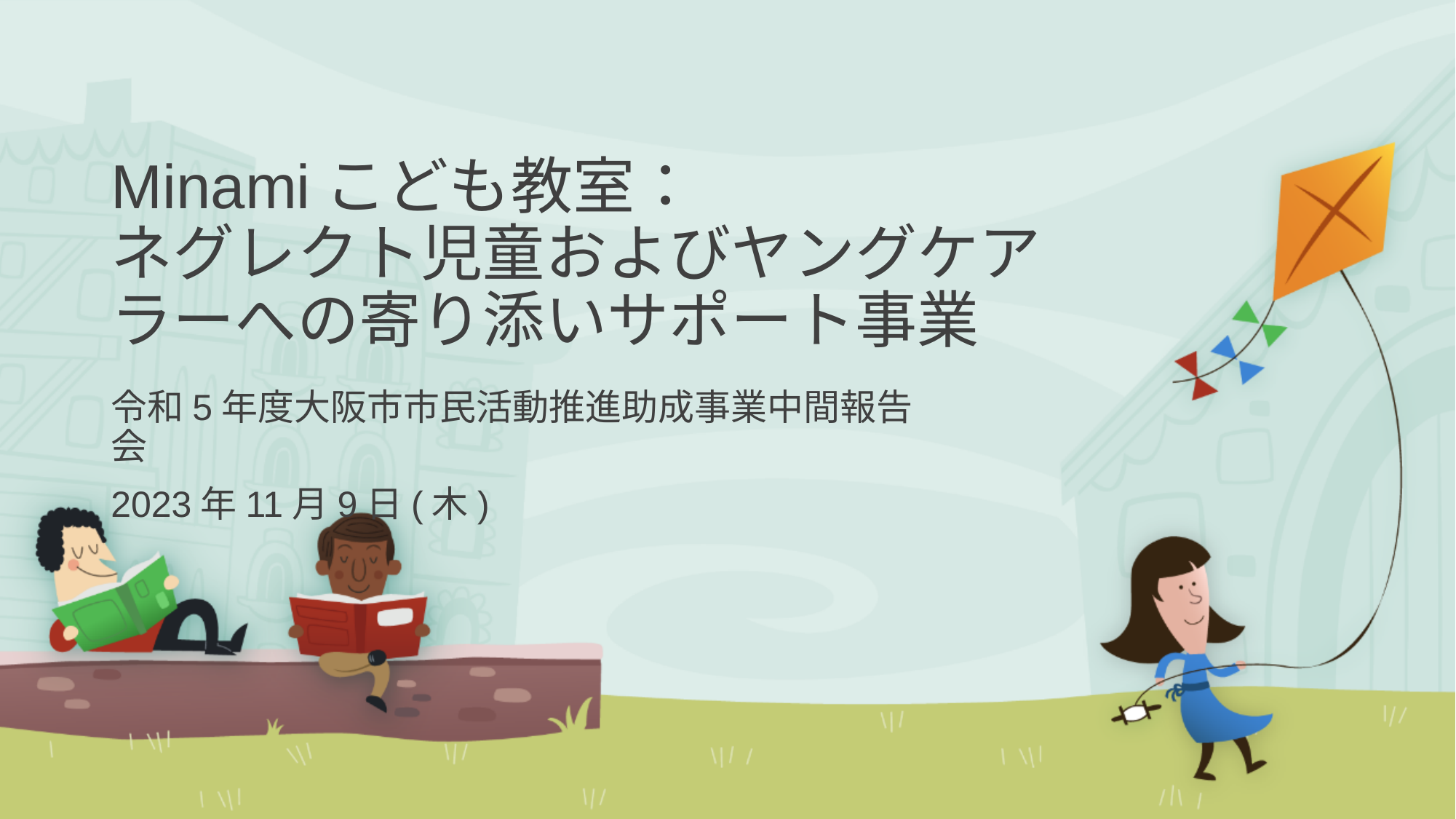

# Minamiこども教室： ネグレクト児童およびヤングケアラーへの寄り添いサポート事業
令和5年度大阪市市民活動推進助成事業中間報告会
2023年11月9日(木)